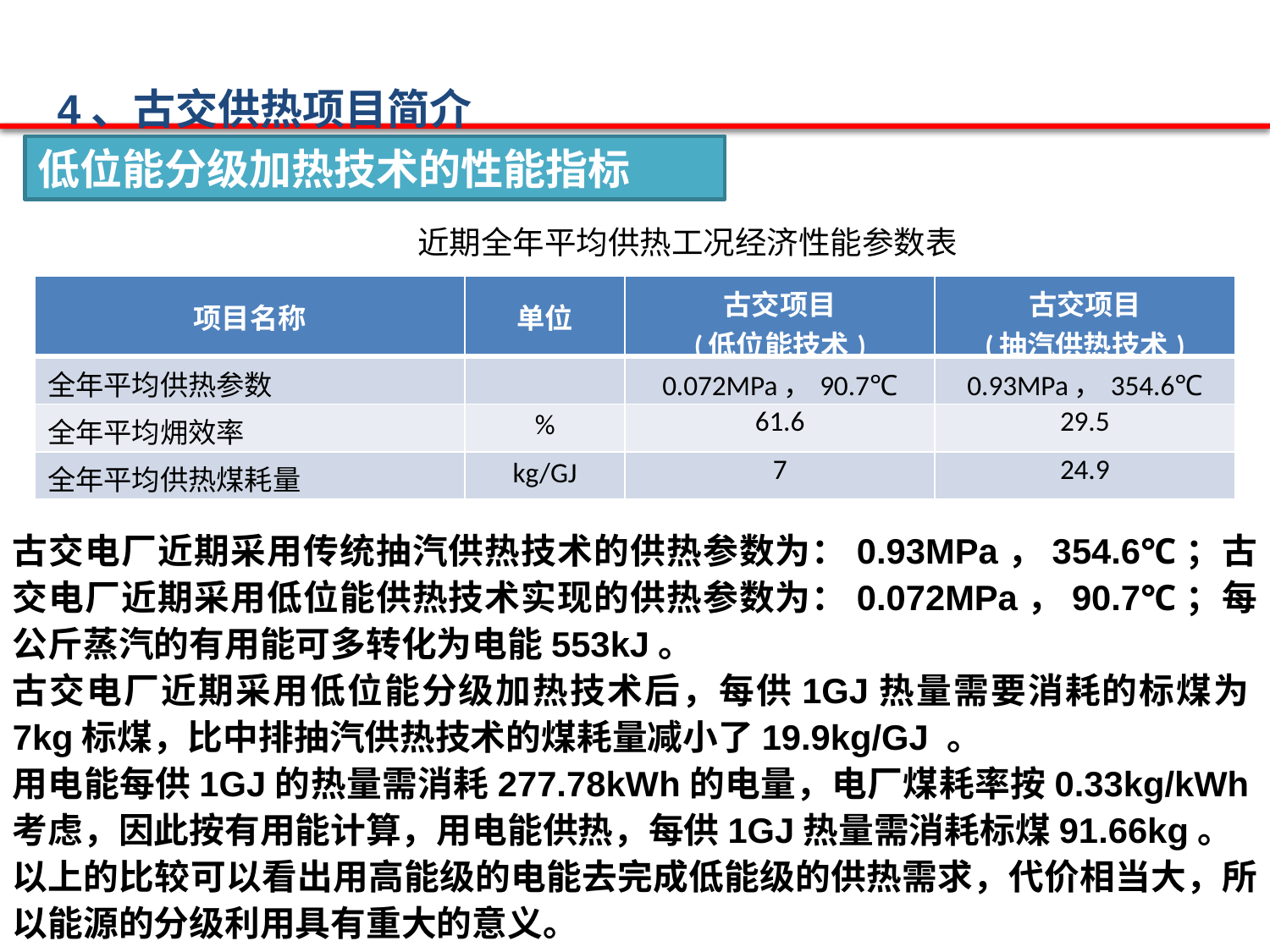

4、古交供热项目简介

低位能分级加热技术的性能指标
近期全年平均供热工况经济性能参数表
| 项目名称 | 单位 | 古交项目 (低位能技术) | 古交项目 (抽汽供热技术) |
| --- | --- | --- | --- |
| 全年平均供热参数 |  | 0.072MPa，90.7℃ | 0.93MPa，354.6℃ |
| 全年平均㶲效率 | % | 61.6 | 29.5 |
| 全年平均供热煤耗量 | kg/GJ | 7 | 24.9 |
古交电厂近期采用传统抽汽供热技术的供热参数为：0.93MPa，354.6℃；古交电厂近期采用低位能供热技术实现的供热参数为：0.072MPa，90.7℃；每公斤蒸汽的有用能可多转化为电能553kJ。
古交电厂近期采用低位能分级加热技术后，每供1GJ热量需要消耗的标煤为7kg标煤，比中排抽汽供热技术的煤耗量减小了19.9kg/GJ 。
用电能每供1GJ的热量需消耗277.78kWh的电量，电厂煤耗率按0.33kg/kWh考虑，因此按有用能计算，用电能供热，每供1GJ热量需消耗标煤91.66kg。
以上的比较可以看出用高能级的电能去完成低能级的供热需求，代价相当大，所以能源的分级利用具有重大的意义。